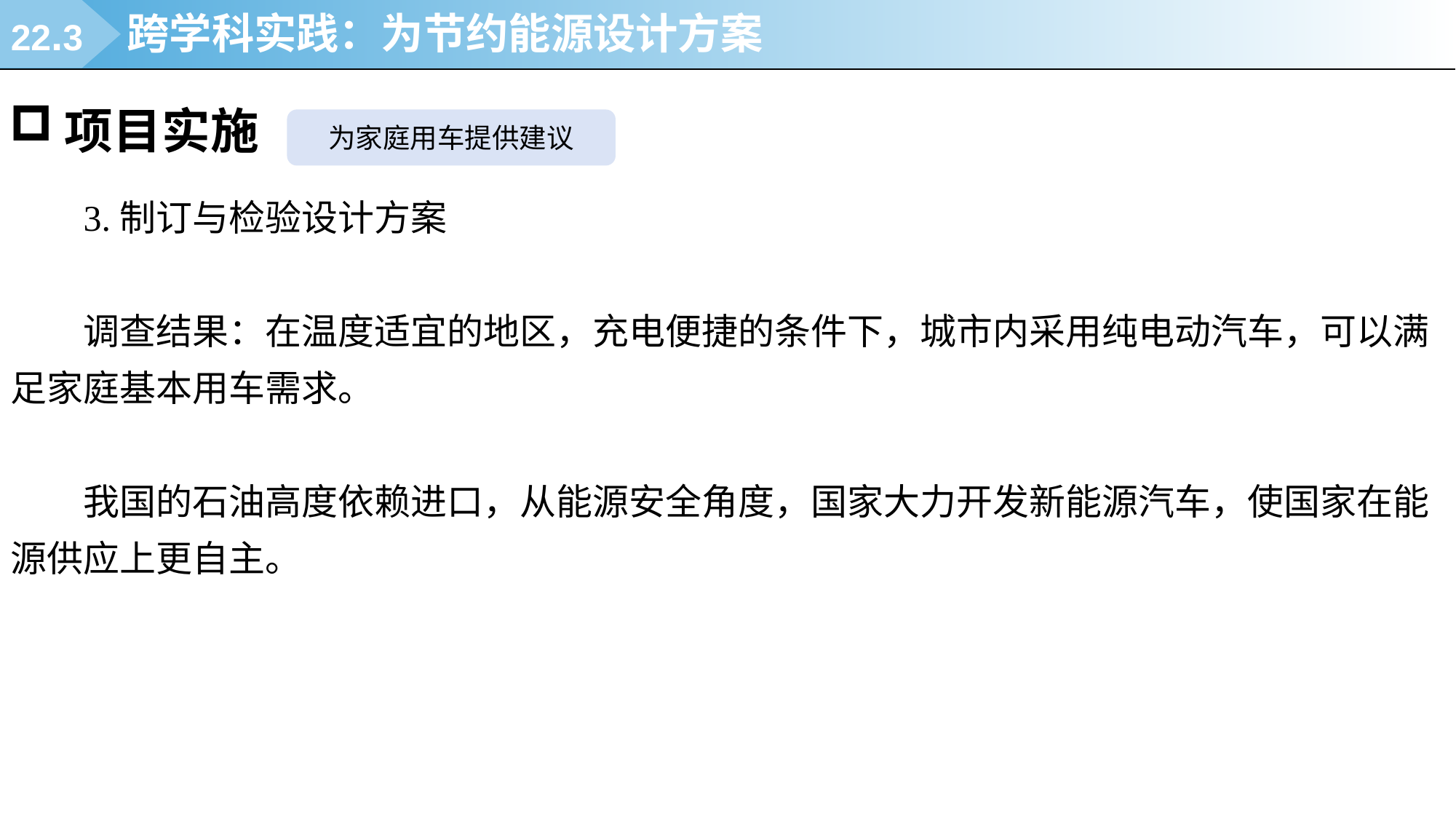

22.3
跨学科实践：为节约能源设计方案
项目实施
为家庭用车提供建议
3.制订与检验设计方案

调查结果：在温度适宜的地区，充电便捷的条件下，城市内采用纯电动汽车，可以满足家庭基本用车需求。

我国的石油高度依赖进口，从能源安全角度，国家大力开发新能源汽车，使国家在能源供应上更自主。